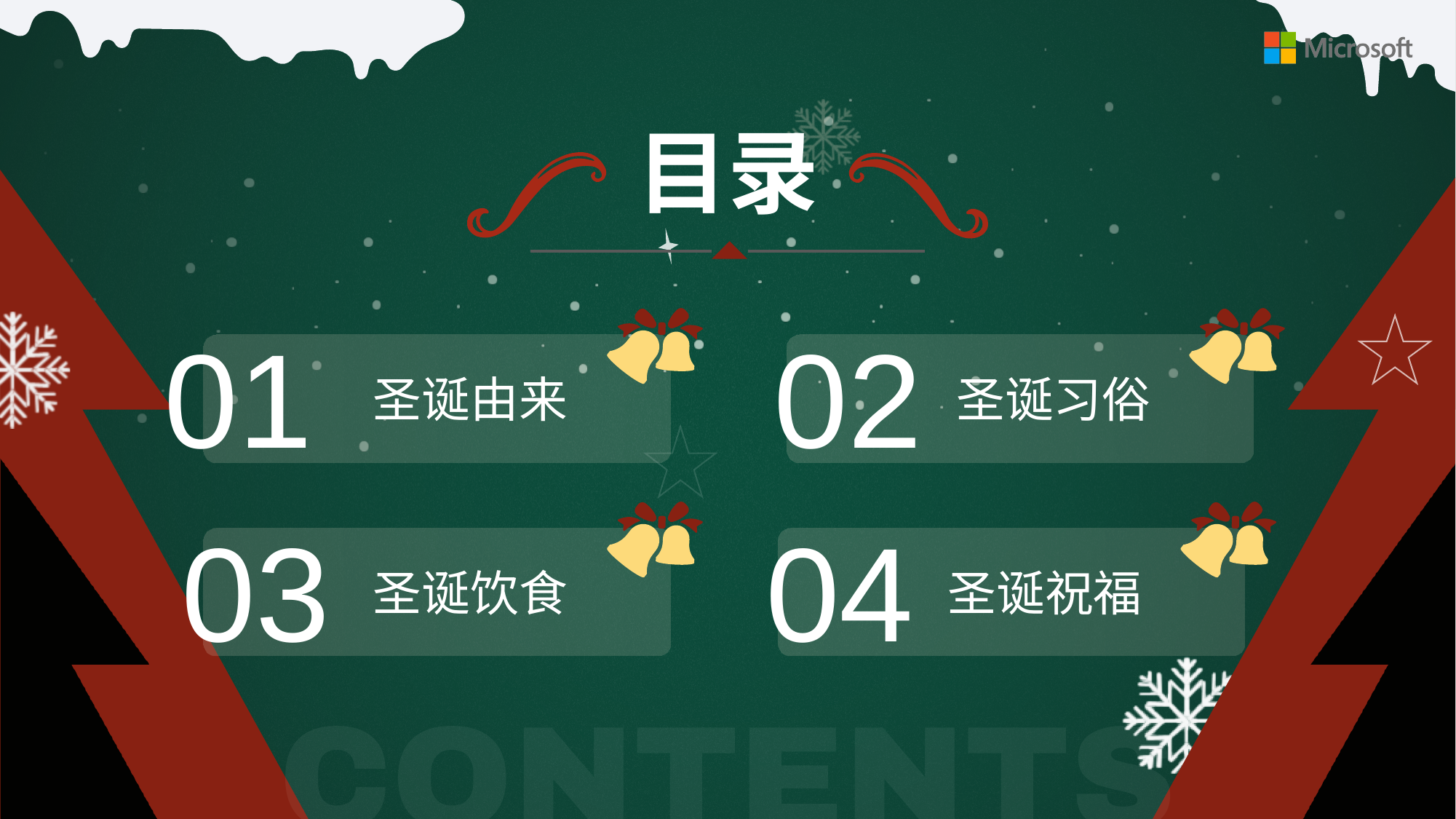

01

圣诞由来

02

圣诞习俗

03

圣诞饮食

04

圣诞祝福